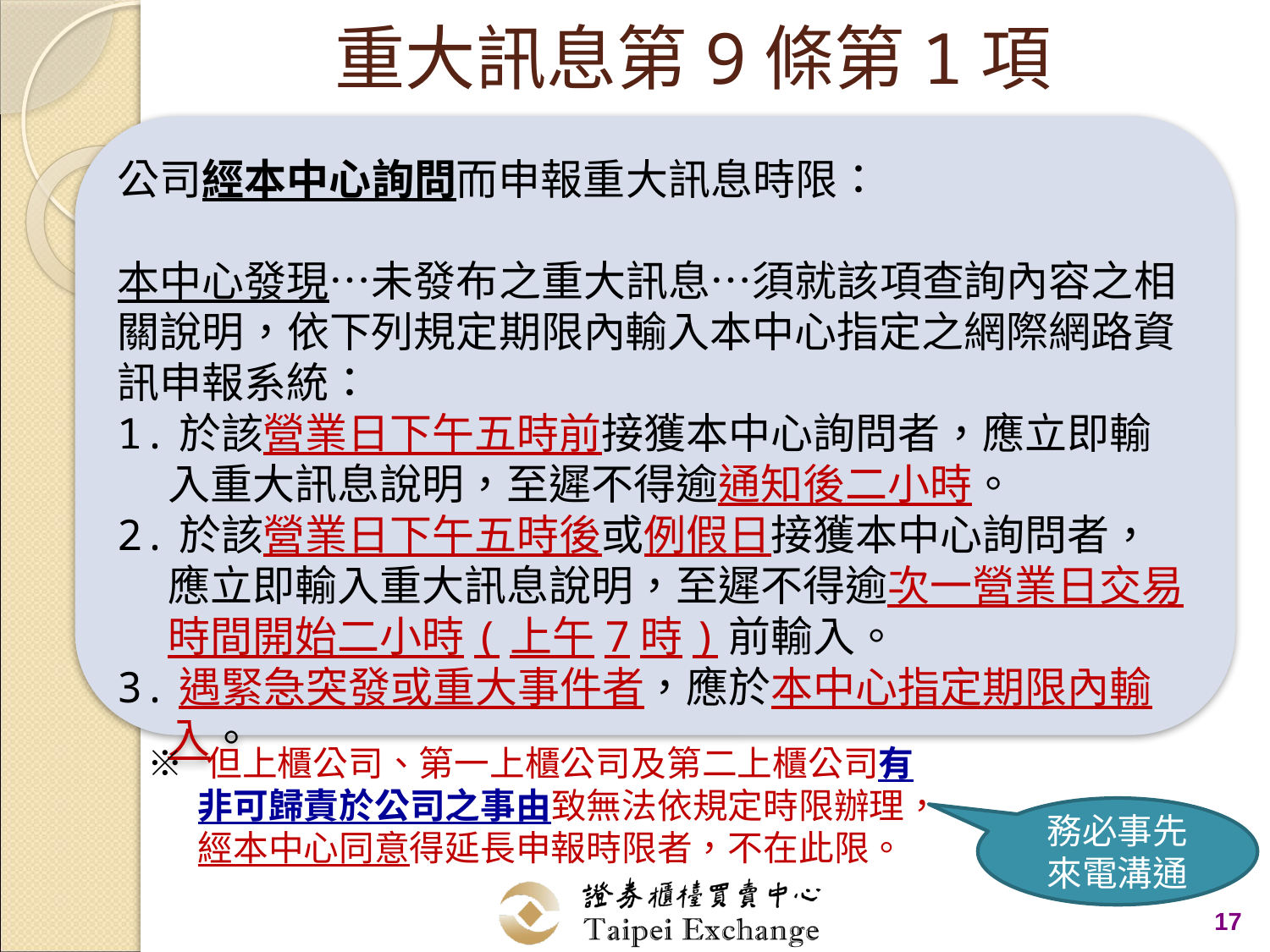

# 重大訊息第9條第1項
公司經本中心詢問而申報重大訊息時限：

本中心發現…未發布之重大訊息…須就該項查詢內容之相關說明，依下列規定期限內輸入本中心指定之網際網路資訊申報系統：
1.於該營業日下午五時前接獲本中心詢問者，應立即輸入重大訊息說明，至遲不得逾通知後二小時。
2.於該營業日下午五時後或例假日接獲本中心詢問者，應立即輸入重大訊息說明，至遲不得逾次一營業日交易時間開始二小時(上午7時)前輸入。
3.遇緊急突發或重大事件者，應於本中心指定期限內輸入。
※  但上櫃公司、第一上櫃公司及第二上櫃公司有非可歸責於公司之事由致無法依規定時限辦理，經本中心同意得延長申報時限者，不在此限。
務必事先來電溝通

17